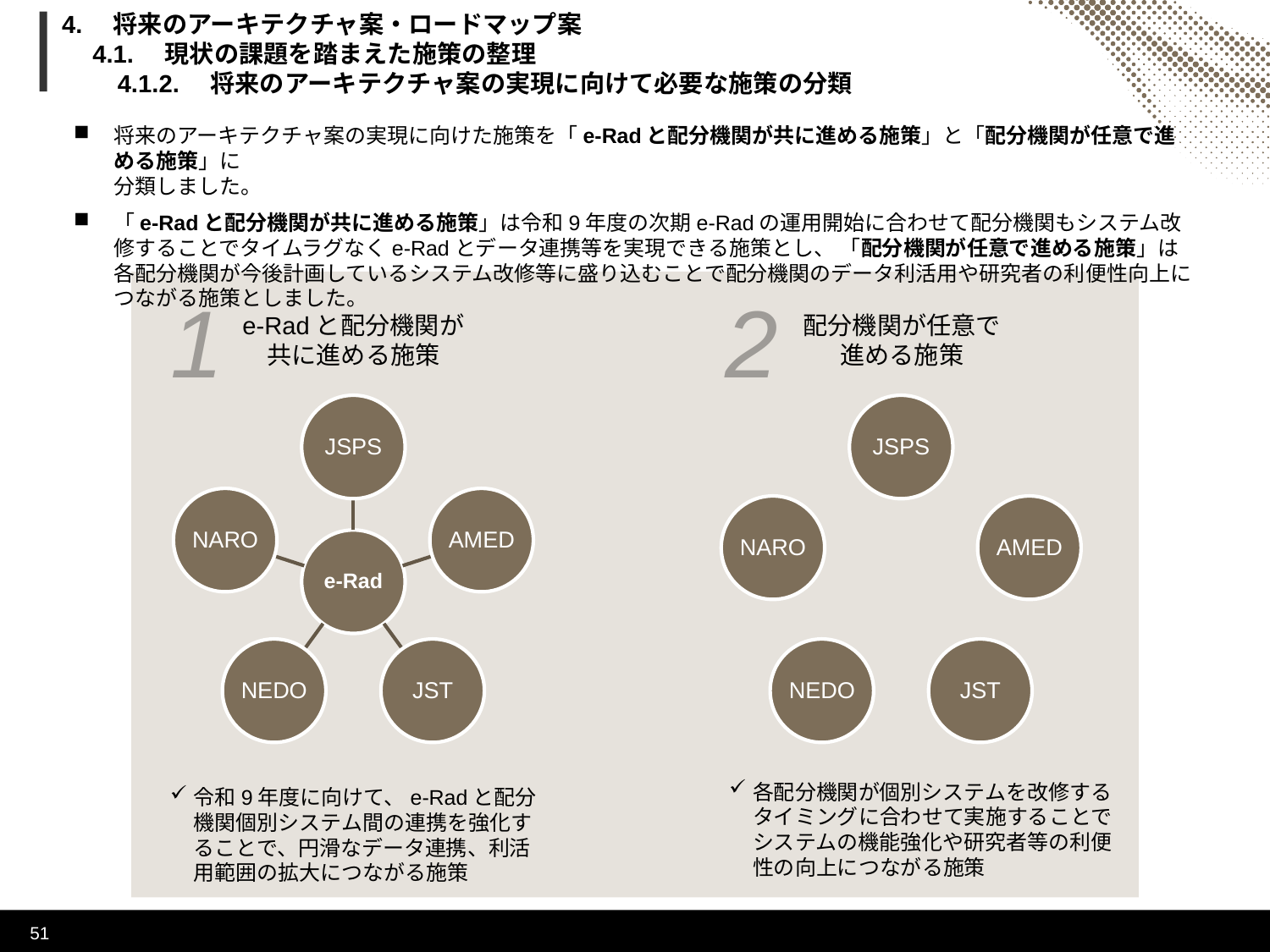

4.　将来のアーキテクチャ案・ロードマップ案
　4.1.　現状の課題を踏まえた施策の整理
　　4.1.2.　将来のアーキテクチャ案の実現に向けて必要な施策の分類
将来のアーキテクチャ案の実現に向けた施策を「e-Radと配分機関が共に進める施策」と「配分機関が任意で進める施策」に
分類しました。
「e-Radと配分機関が共に進める施策」は令和9年度の次期e-Radの運用開始に合わせて配分機関もシステム改修することでタイムラグなくe-Radとデータ連携等を実現できる施策とし、 「配分機関が任意で進める施策」は各配分機関が今後計画しているシステム改修等に盛り込むことで配分機関のデータ利活用や研究者の利便性向上につながる施策としました。

1
2
e-Radと配分機関が
共に進める施策
配分機関が任意で
進める施策
JSPS
NARO
AMED

e-Rad

NEDO
JST
JSPS
NARO
AMED
NEDO
JST
各配分機関が個別システムを改修する
タイミングに合わせて実施することでシステムの機能強化や研究者等の利便性の向上につながる施策
令和9年度に向けて、e-Radと配分機関個別システム間の連携を強化することで、円滑なデータ連携、利活用範囲の拡大につながる施策